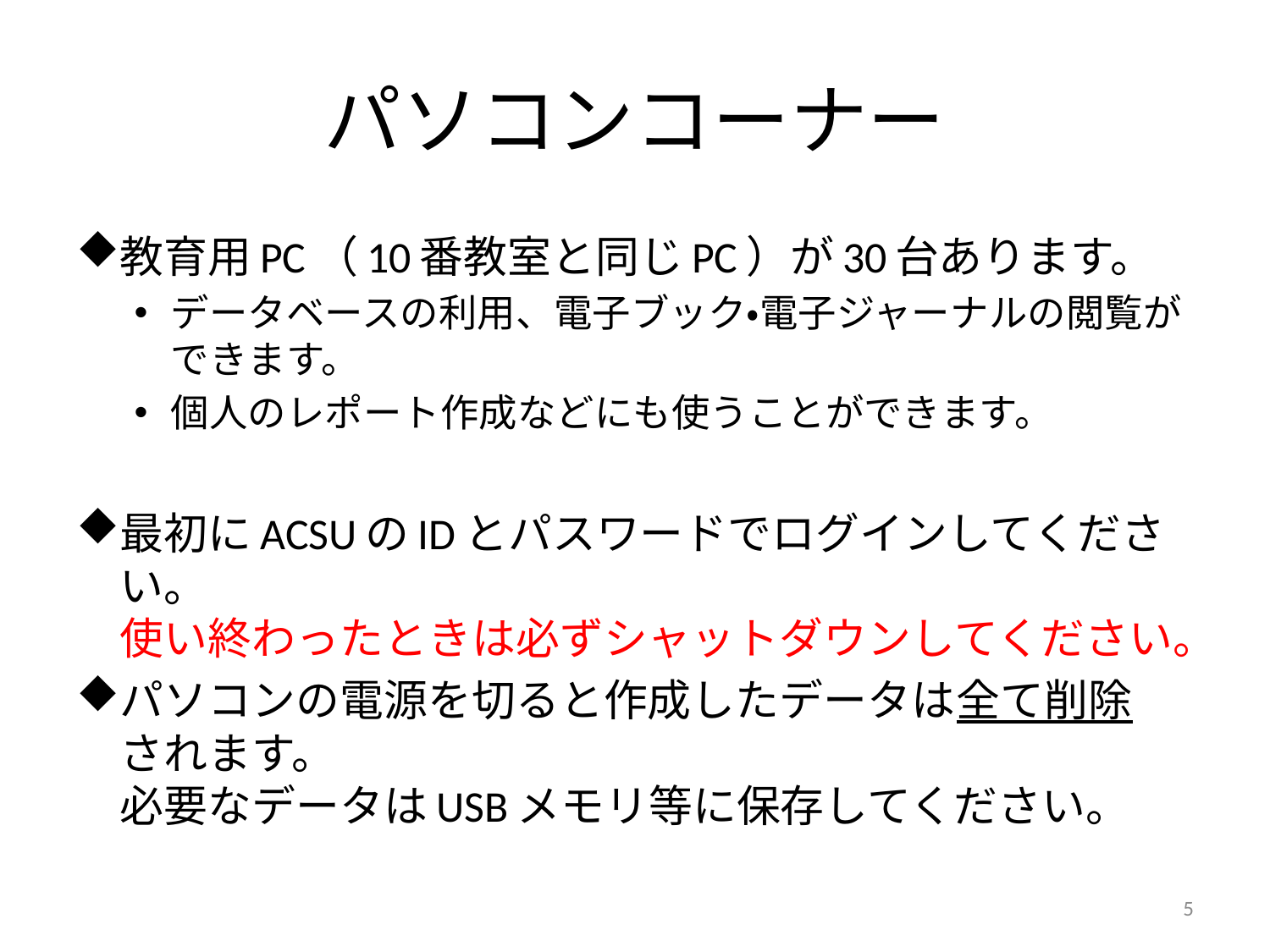

# パソコンコーナー
教育用PC（10番教室と同じPC）が30台あります。
データベースの利用、電子ブック・電子ジャーナルの閲覧ができます。
個人のレポート作成などにも使うことができます。

最初にACSUのIDとパスワードでログインしてください。
使い終わったときは必ずシャットダウンしてください。
パソコンの電源を切ると作成したデータは全て削除
されます。
必要なデータはUSBメモリ等に保存してください。
5